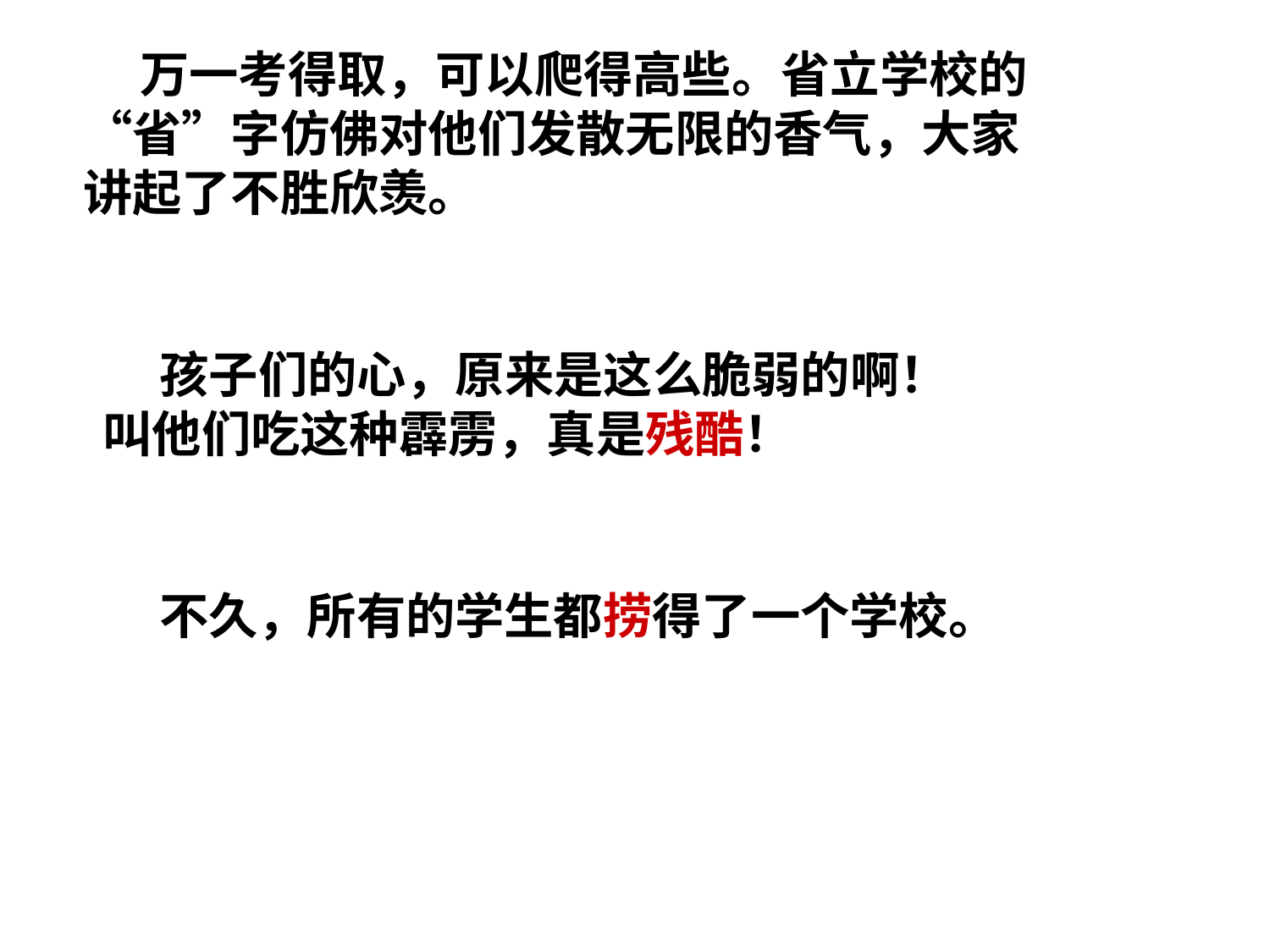

万一考得取，可以爬得高些。省立学校的“省”字仿佛对他们发散无限的香气，大家讲起了不胜欣羡。
    孩子们的心，原来是这么脆弱的啊！
叫他们吃这种霹雳，真是残酷！
不久，所有的学生都捞得了一个学校。